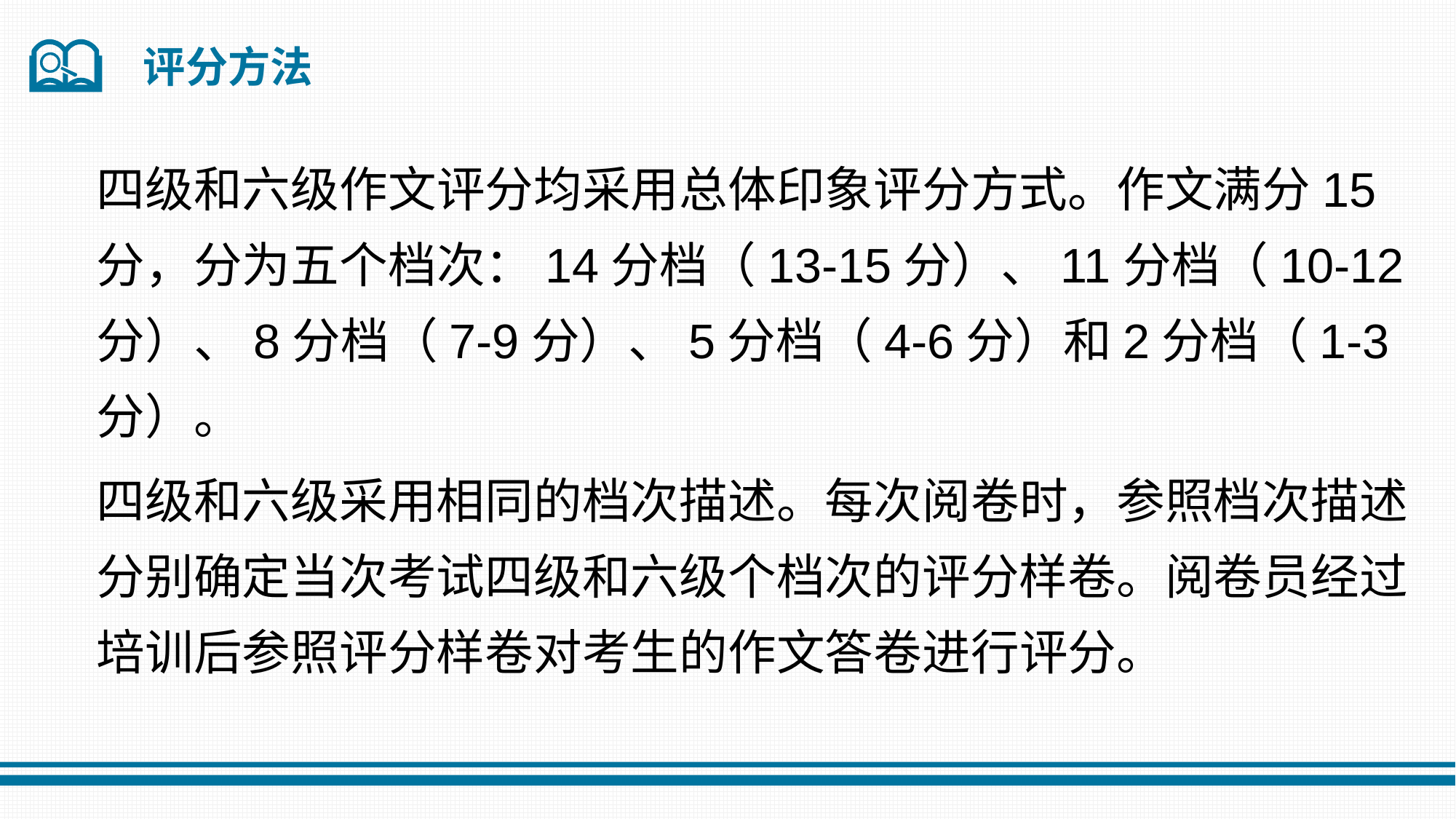

评分方法
四级和六级作文评分均采用总体印象评分方式。作文满分15分，分为五个档次：14分档（13-15分）、11分档（10-12分）、8分档（7-9分）、5分档（4-6分）和2分档（1-3分）。
四级和六级采用相同的档次描述。每次阅卷时，参照档次描述分别确定当次考试四级和六级个档次的评分样卷。阅卷员经过培训后参照评分样卷对考生的作文答卷进行评分。